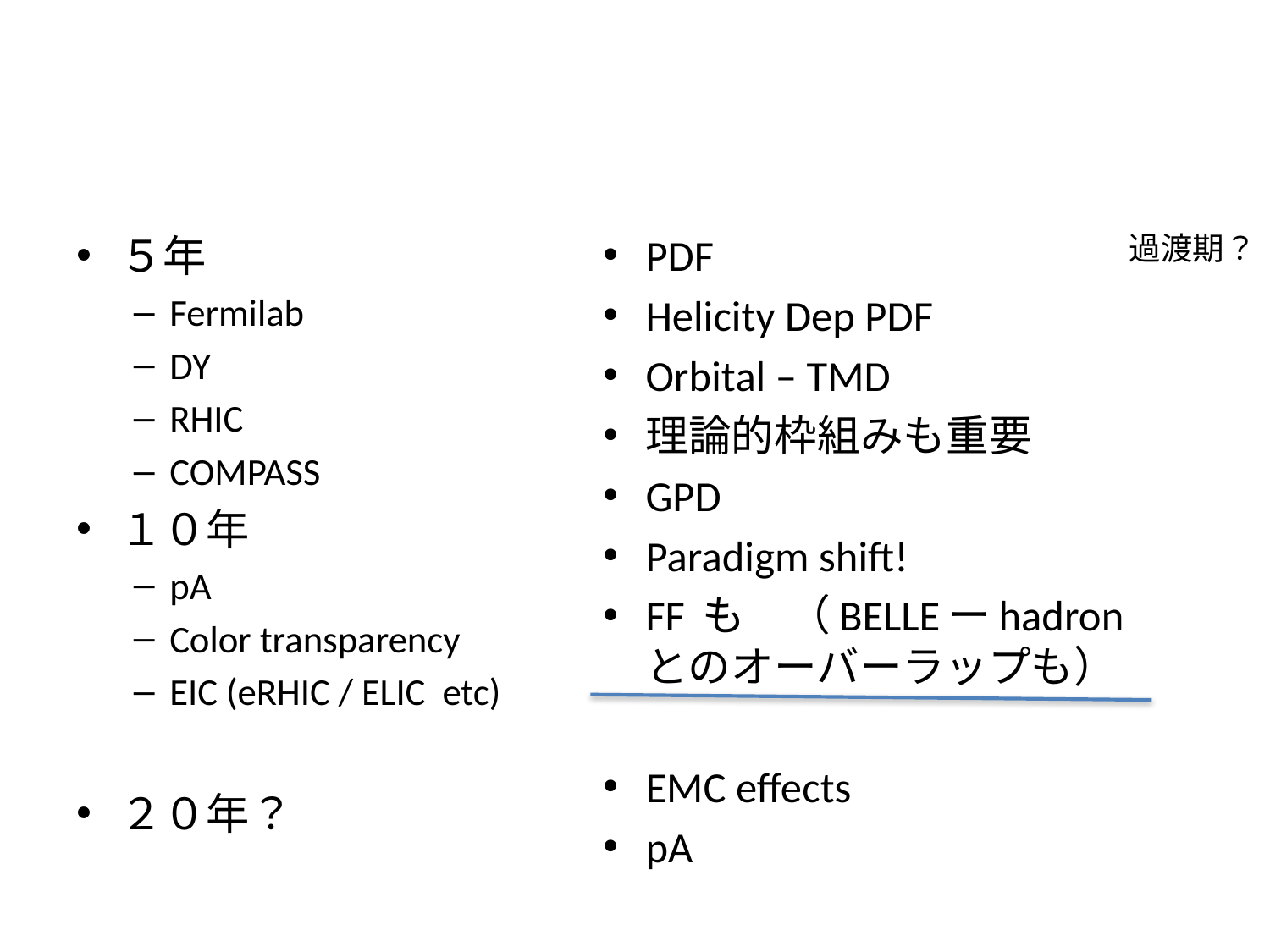

#
５年
Fermilab
DY
RHIC
COMPASS
１０年
pA
Color transparency
EIC (eRHIC / ELIC  etc)

２０年？

PDF
Helicity Dep PDF
Orbital – TMD
理論的枠組みも重要
GPD
Paradigm shift!
FF も　（BELLEーhadronとのオーバーラップも）

EMC effects
pA

過渡期？